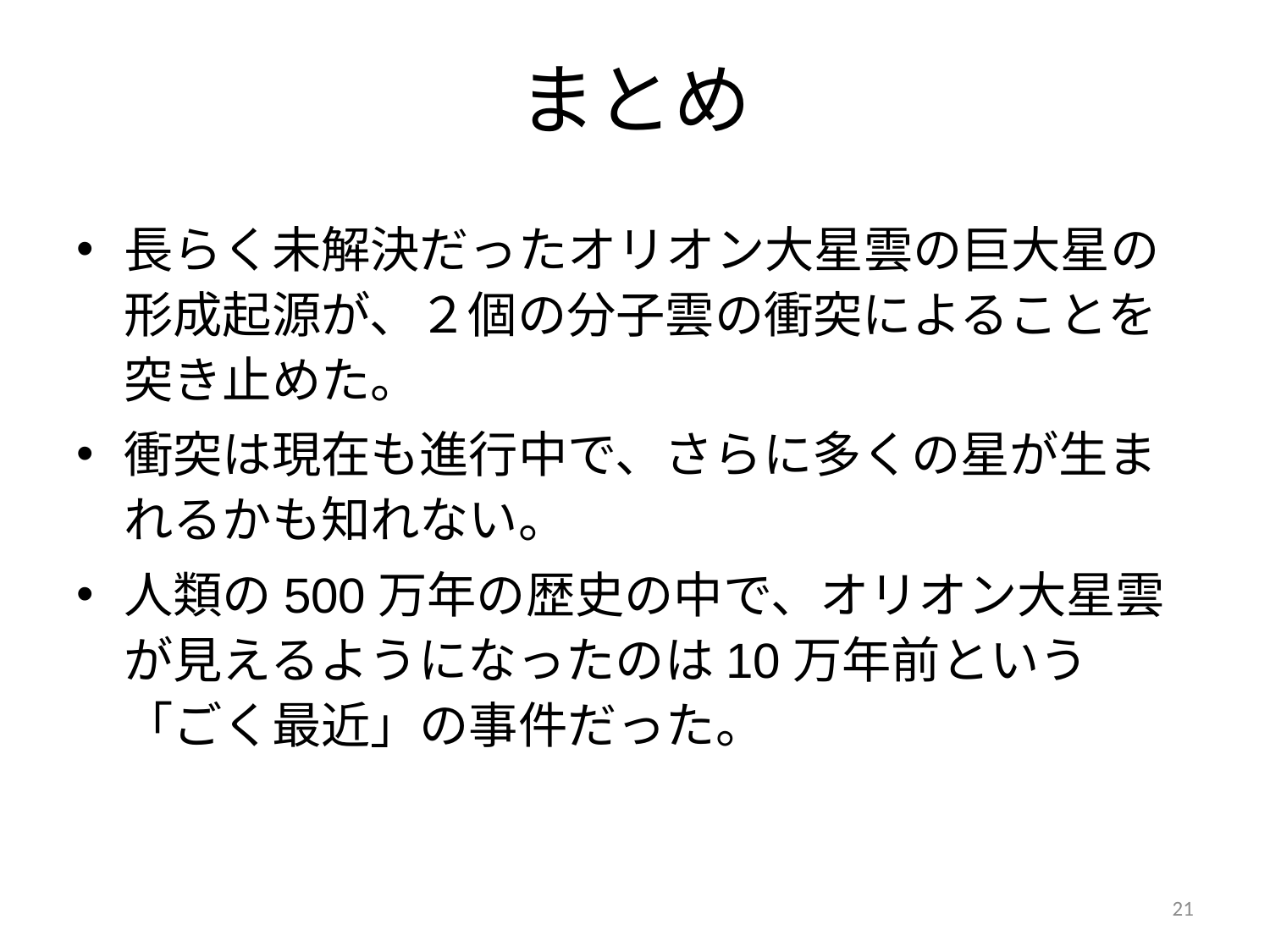

# まとめ
長らく未解決だったオリオン大星雲の巨大星の形成起源が、２個の分子雲の衝突によることを突き止めた。
衝突は現在も進行中で、さらに多くの星が生まれるかも知れない。
人類の500万年の歴史の中で、オリオン大星雲 が見えるようになったのは10万年前という　「ごく最近」の事件だった。

21